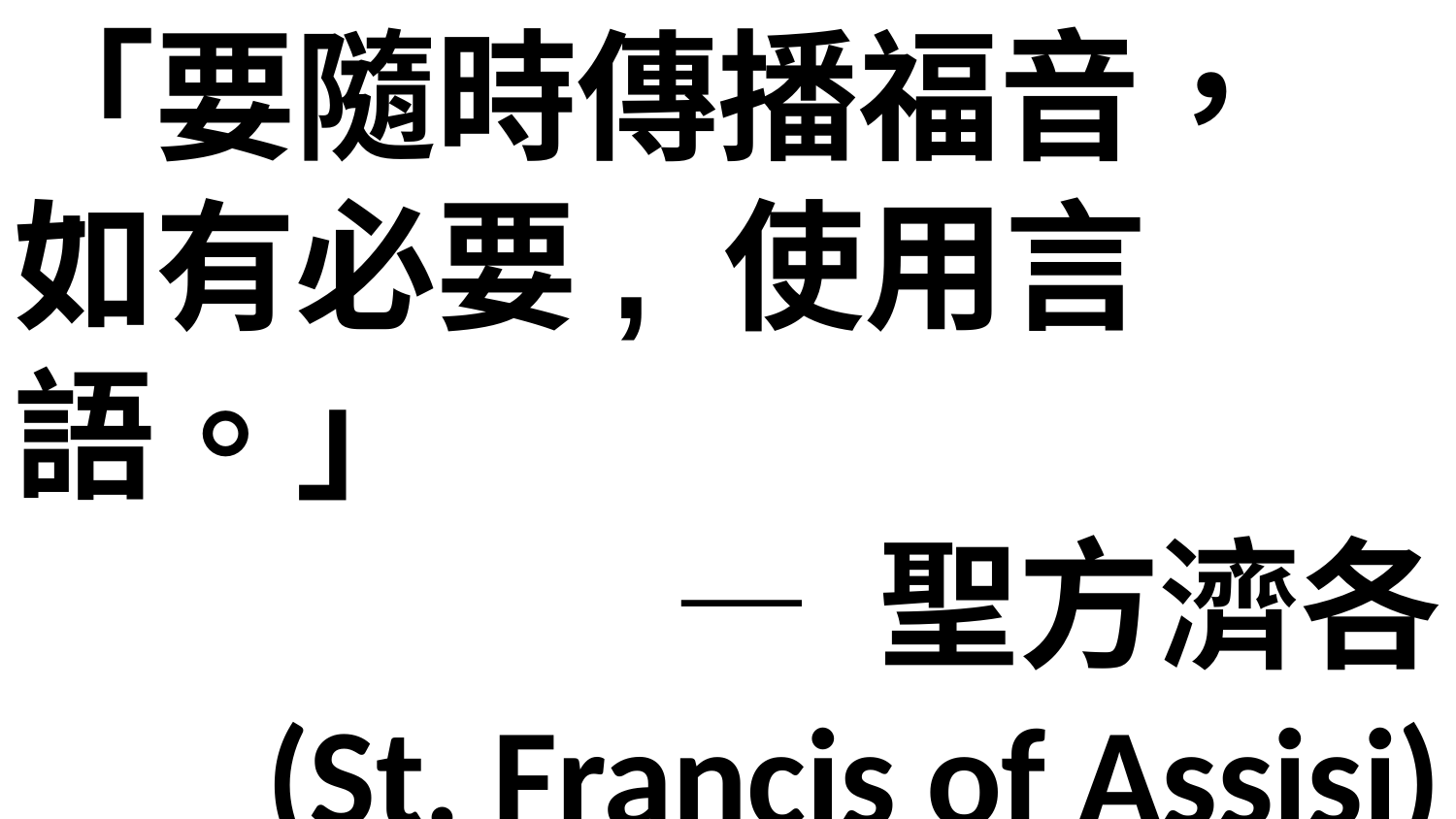

「要隨時傳播福音，
如有必要, 使用言語。」
 — 聖方濟各
(St. Francis of Assisi)